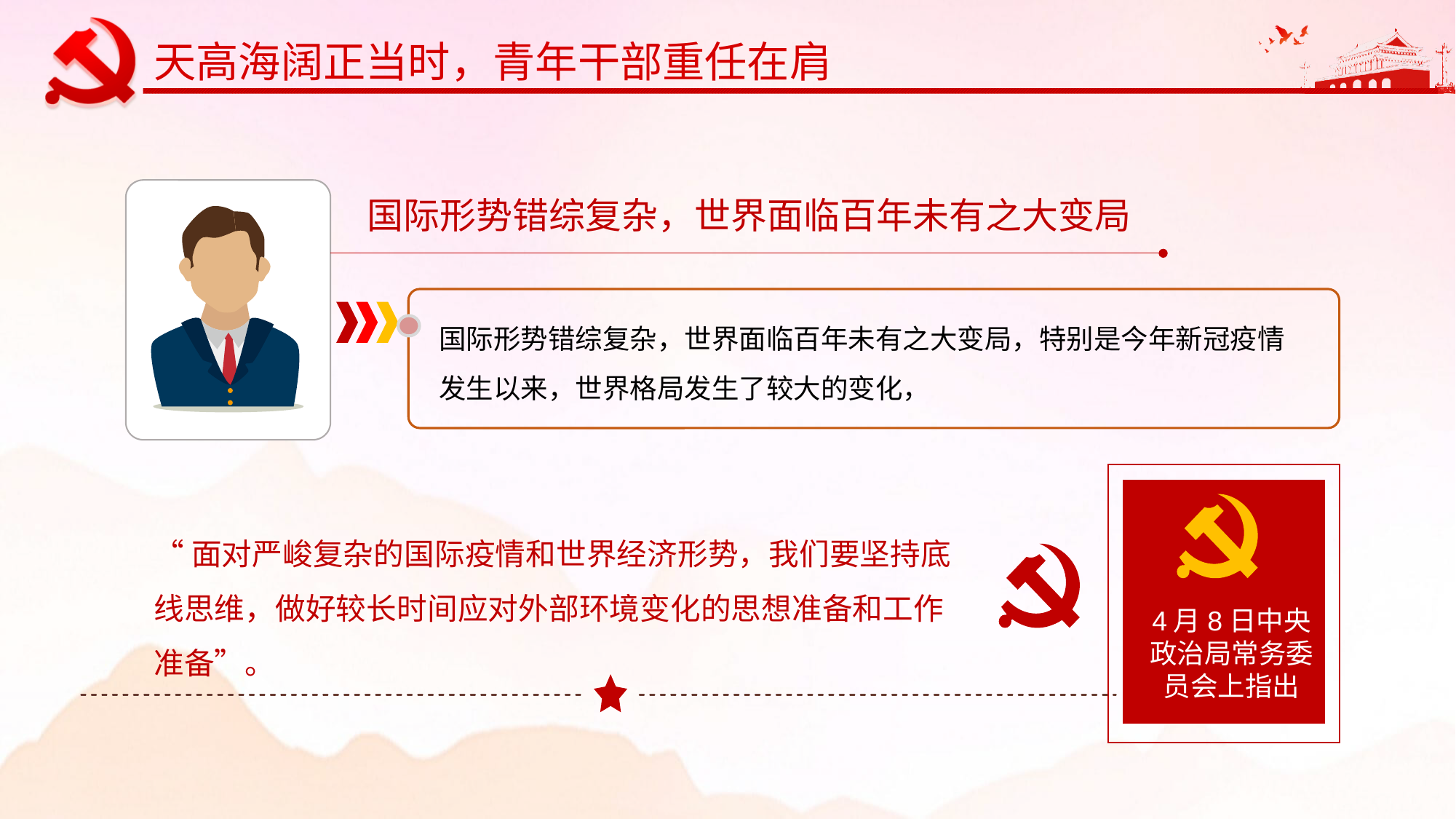

国际形势错综复杂，世界面临百年未有之大变局

国际形势错综复杂，世界面临百年未有之大变局，特别是今年新冠疫情发生以来，世界格局发生了较大的变化，

“面对严峻复杂的国际疫情和世界经济形势，我们要坚持底线思维，做好较长时间应对外部环境变化的思想准备和工作准备”。

4月8日中央政治局常务委员会上指出